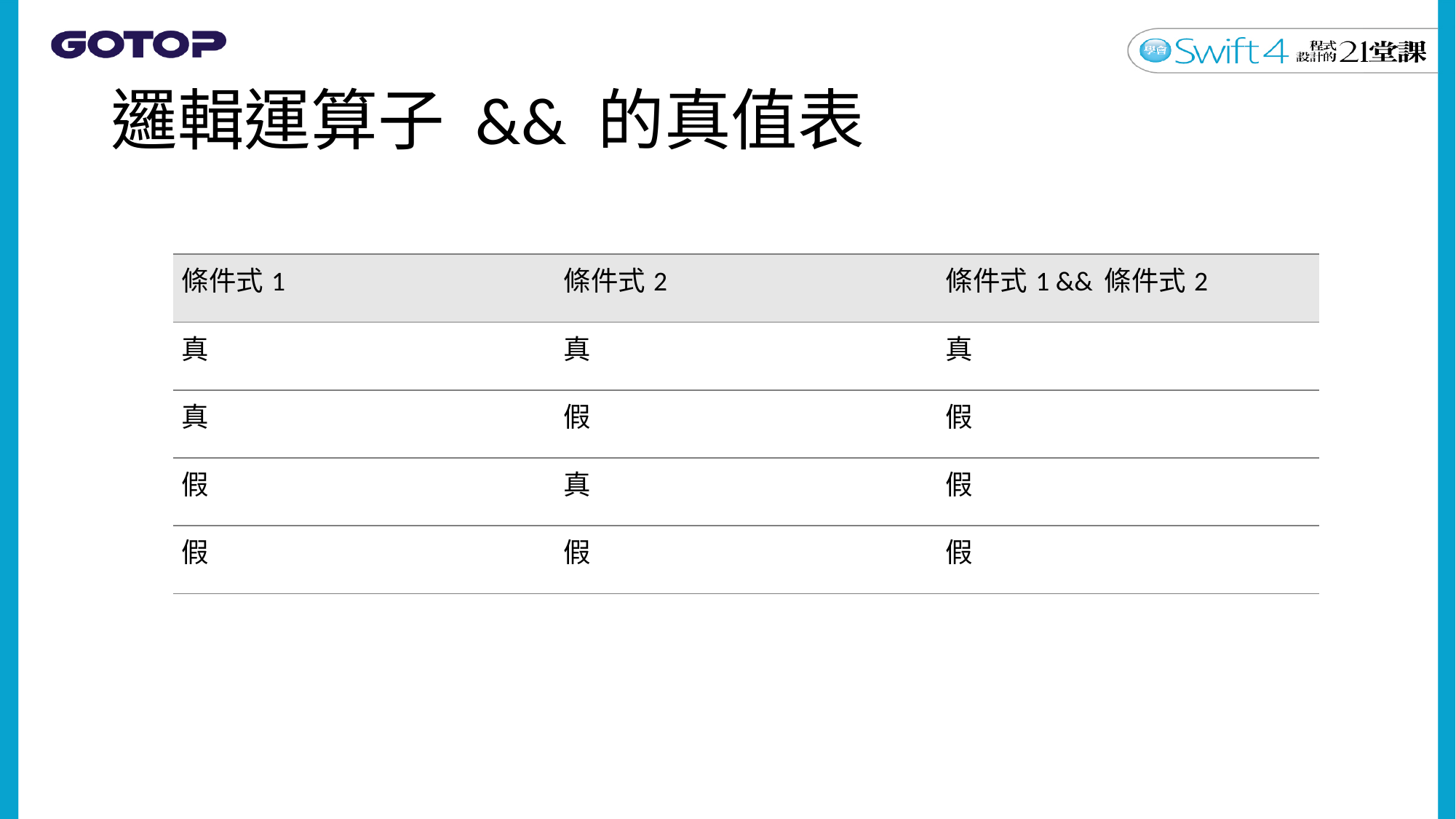

# 邏輯運算子 && 的真值表
| 條件式1 | 條件式2 | 條件式1 && 條件式2 |
| --- | --- | --- |
| 真 | 真 | 真 |
| 真 | 假 | 假 |
| 假 | 真 | 假 |
| 假 | 假 | 假 |